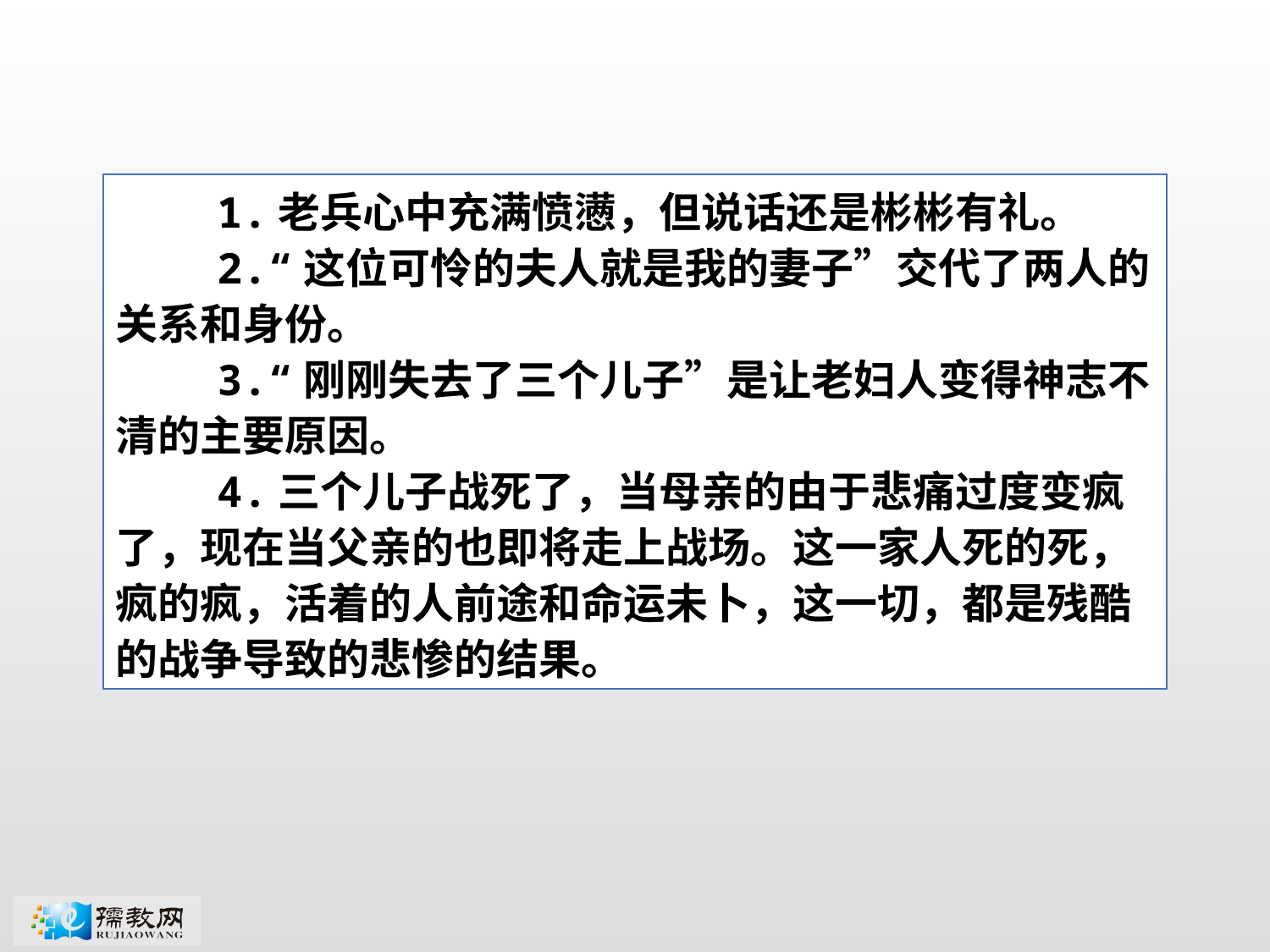

1.老兵心中充满愤懑，但说话还是彬彬有礼。
    2.“这位可怜的夫人就是我的妻子”交代了两人的关系和身份。
    3.“刚刚失去了三个儿子”是让老妇人变得神志不清的主要原因。
    4.三个儿子战死了，当母亲的由于悲痛过度变疯了，现在当父亲的也即将走上战场。这一家人死的死，疯的疯，活着的人前途和命运未卜，这一切，都是残酷的战争导致的悲惨的结果。